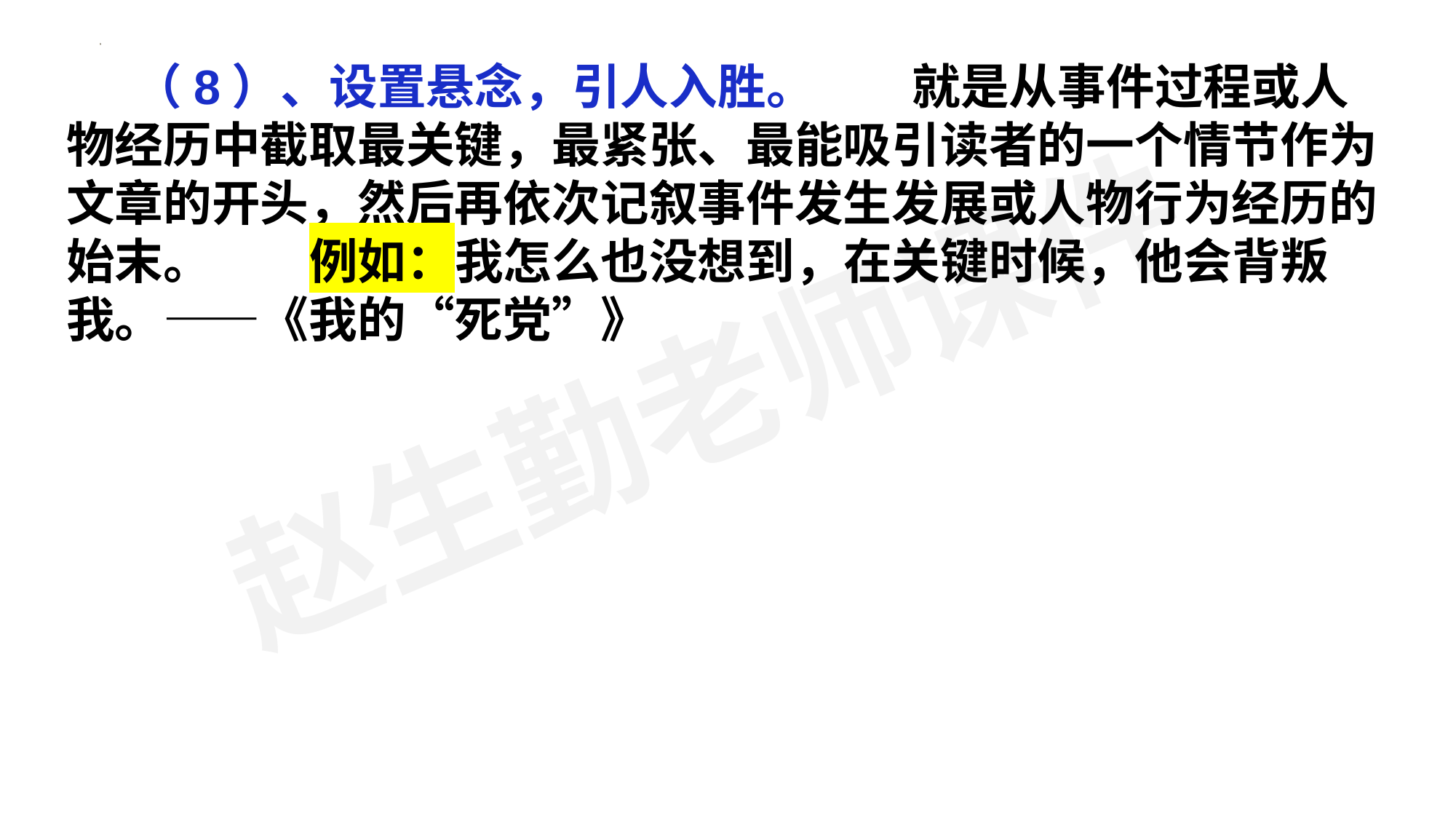

（8）、设置悬念，引人入胜。　　就是从事件过程或人物经历中截取最关键，最紧张、最能吸引读者的一个情节作为文章的开头，然后再依次记叙事件发生发展或人物行为经历的始末。　　例如：我怎么也没想到，在关键时候，他会背叛我。——《我的“死党”》